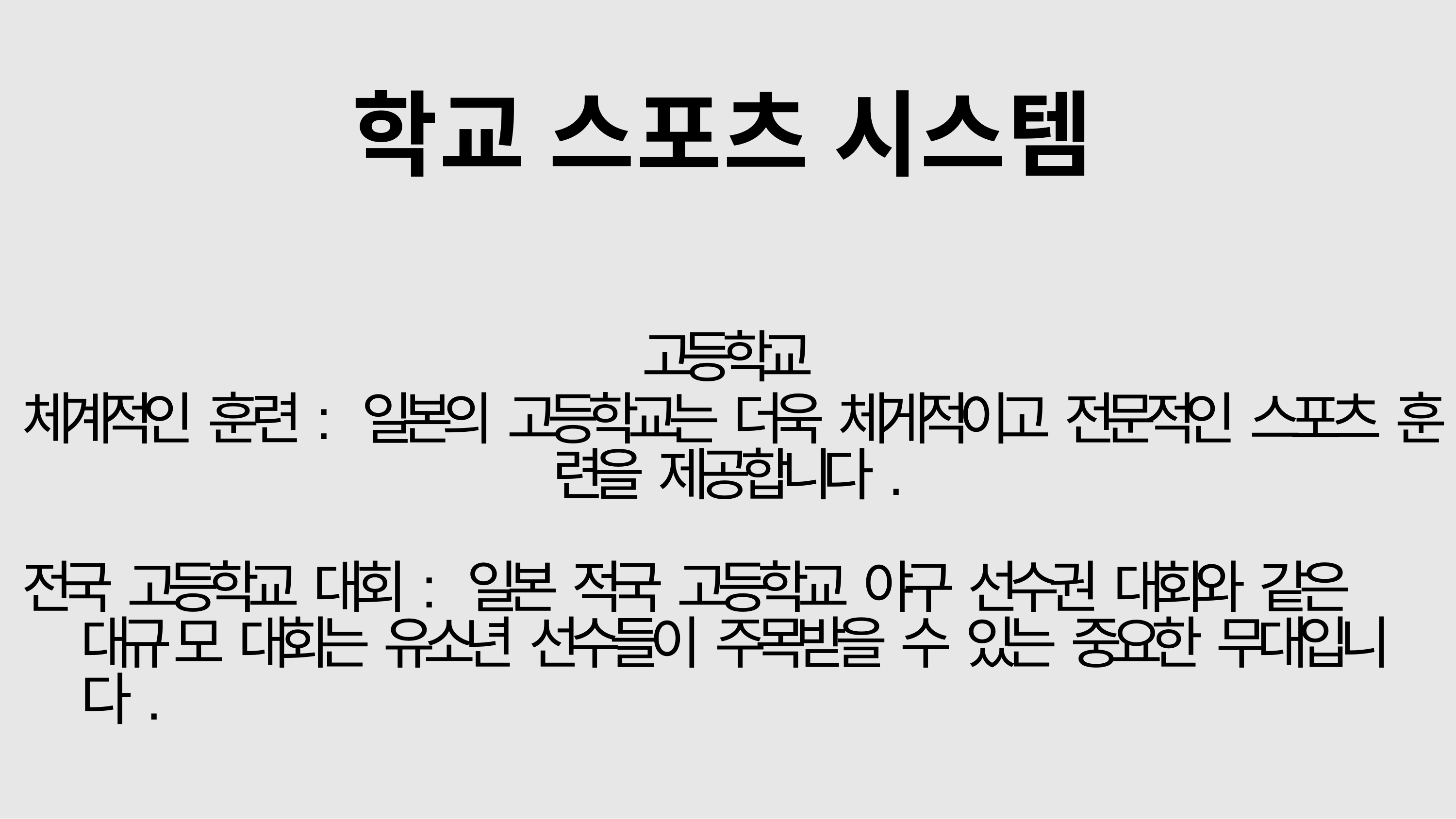

# 학교 스포츠 시스템
고등학교
체계적인 훈련: 일본의 고등학교는 더욱 체게적이고 전문적인 스포츠 훈 련을 제공합니다.
전국 고등학교 대회: 일본 적국 고등학교 야구 선수권 대회와 같은 대규 모 대회는 유소년 선수들이 주목받을 수 있는 중요한 무대입니다.